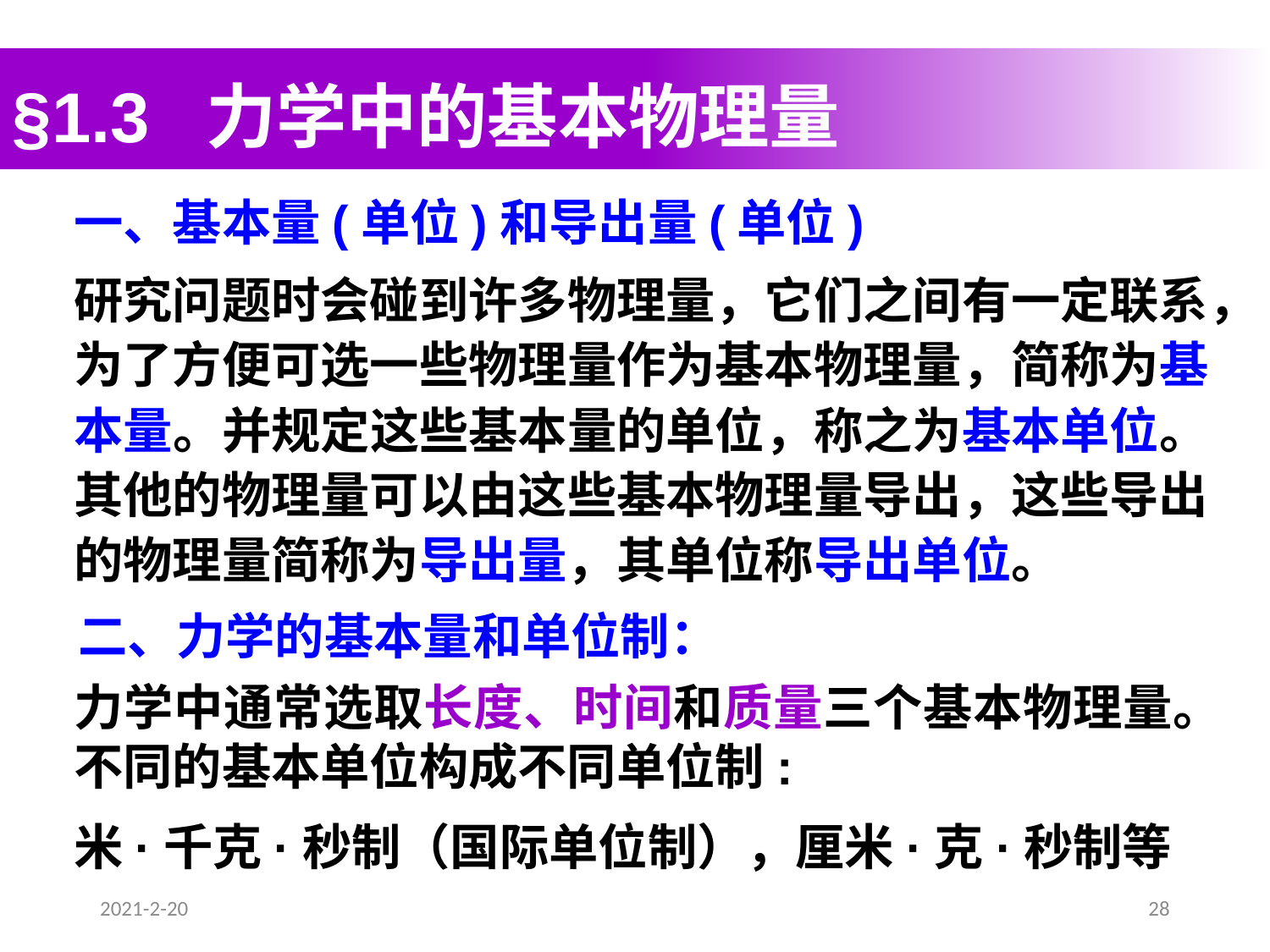

§1.3  力学中的基本物理量
一、基本量(单位)和导出量(单位)
研究问题时会碰到许多物理量，它们之间有一定联系，为了方便可选一些物理量作为基本物理量，简称为基本量。并规定这些基本量的单位，称之为基本单位。其他的物理量可以由这些基本物理量导出，这些导出的物理量简称为导出量，其单位称导出单位。
二、力学的基本量和单位制：
力学中通常选取长度、时间和质量三个基本物理量。不同的基本单位构成不同单位制:
米·千克·秒制（国际单位制），厘米·克·秒制等
2021-2-20
28